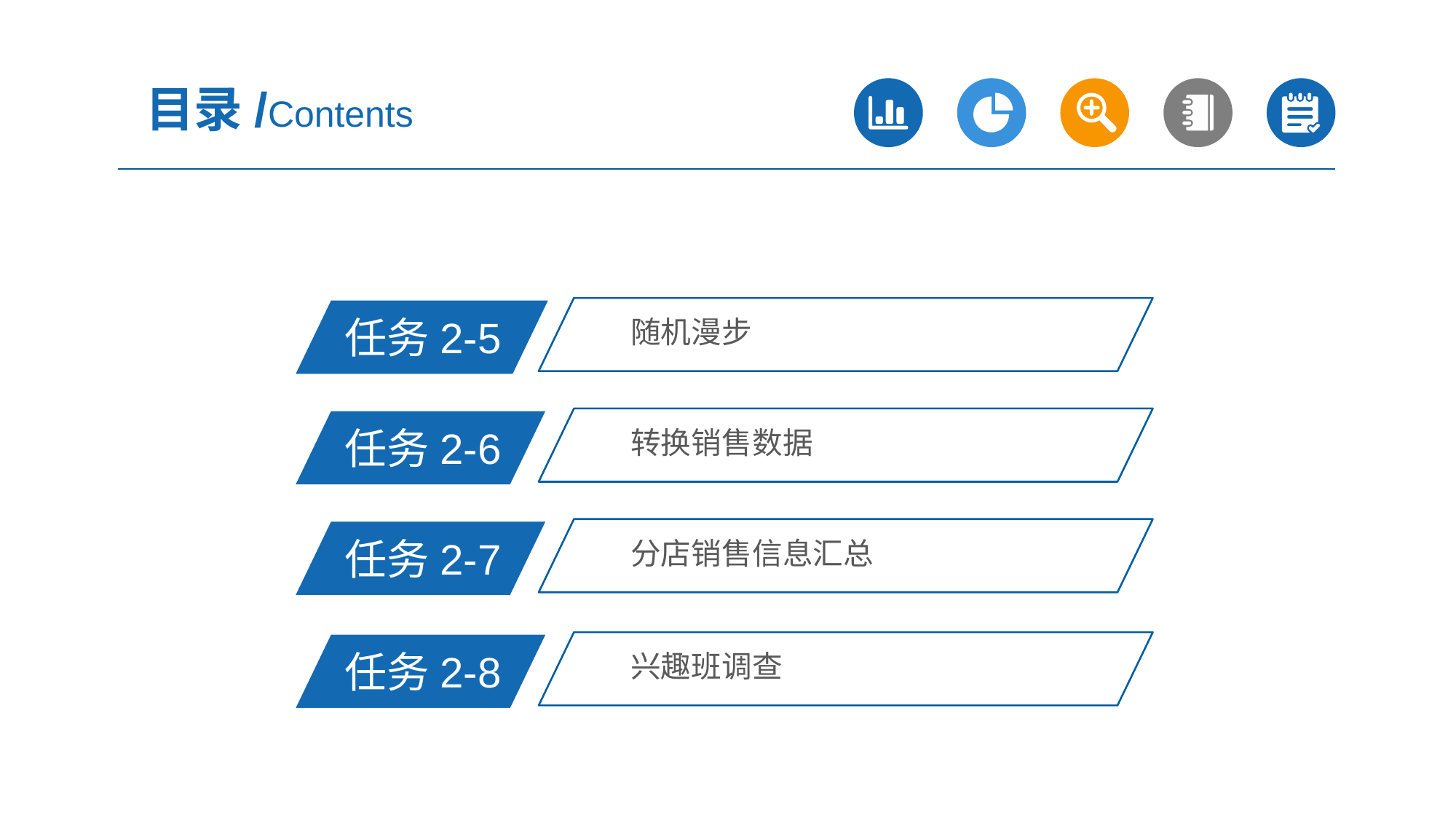

目录/Contents

随机漫步

任务2-5

转换销售数据

任务2-6

分店销售信息汇总

任务2-7

兴趣班调查

任务2-8